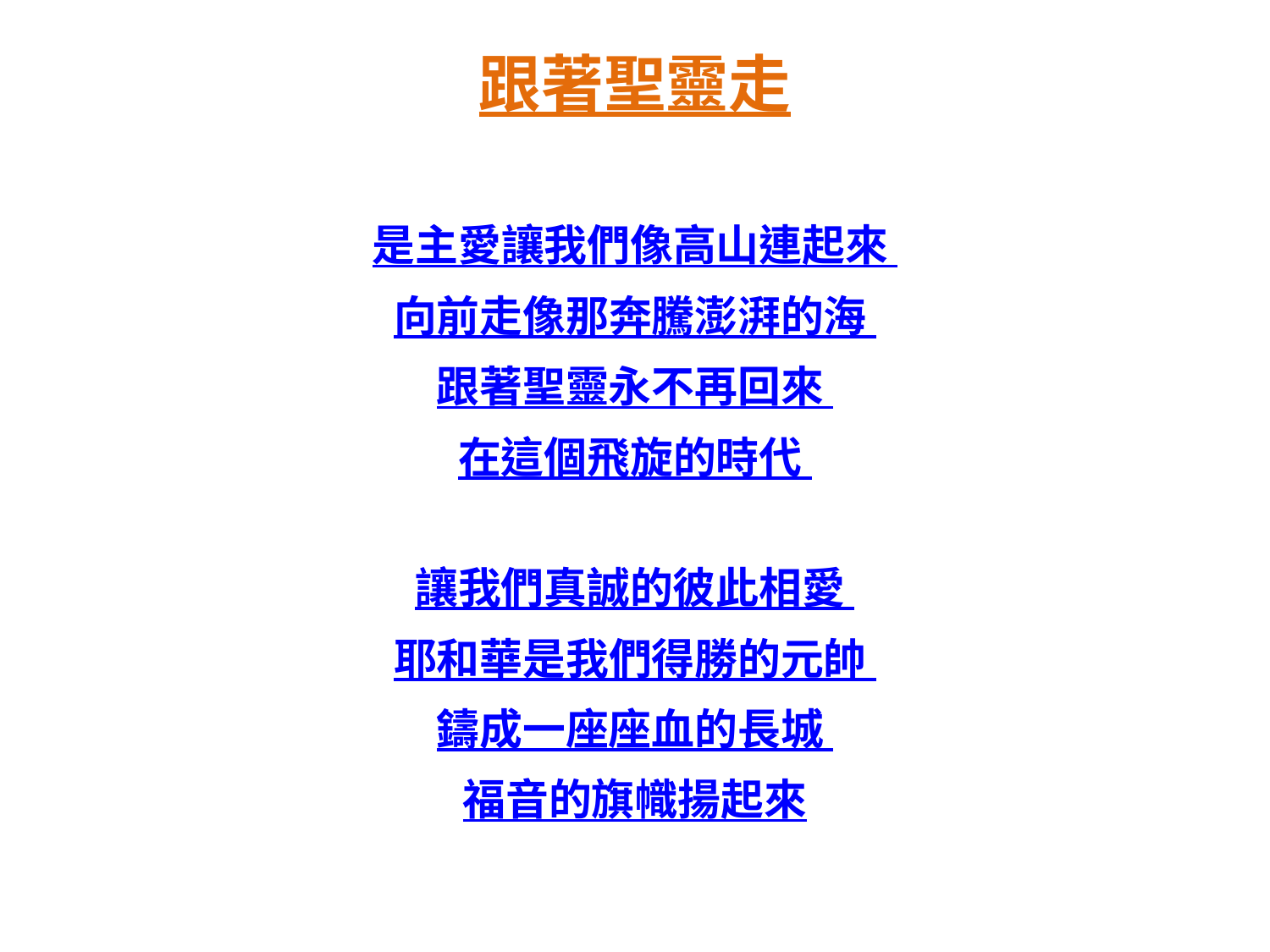

# 跟著聖靈走
是主愛讓我們像高山連起來
向前走像那奔騰澎湃的海
跟著聖靈永不再回來
在這個飛旋的時代

讓我們真誠的彼此相愛
耶和華是我們得勝的元帥
鑄成一座座血的長城
福音的旗幟揚起來